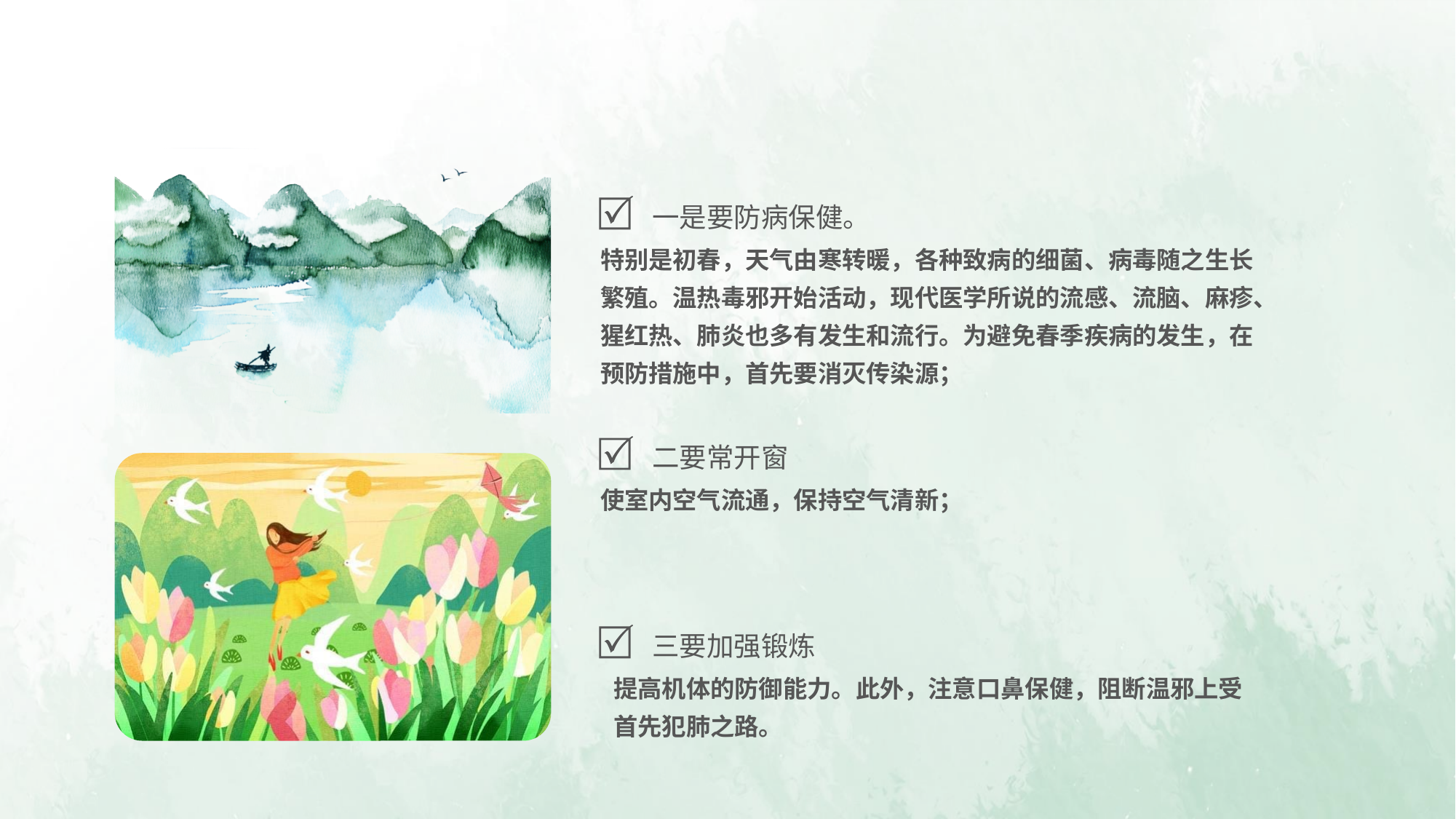

一是要防病保健。

特别是初春，天气由寒转暖，各种致病的细菌、病毒随之生长繁殖。温热毒邪开始活动，现代医学所说的流感、流脑、麻疹、猩红热、肺炎也多有发生和流行。为避免春季疾病的发生，在预防措施中，首先要消灭传染源；
二要常开窗

使室内空气流通，保持空气清新；
三要加强锻炼

提高机体的防御能力。此外，注意口鼻保健，阻断温邪上受首先犯肺之路。